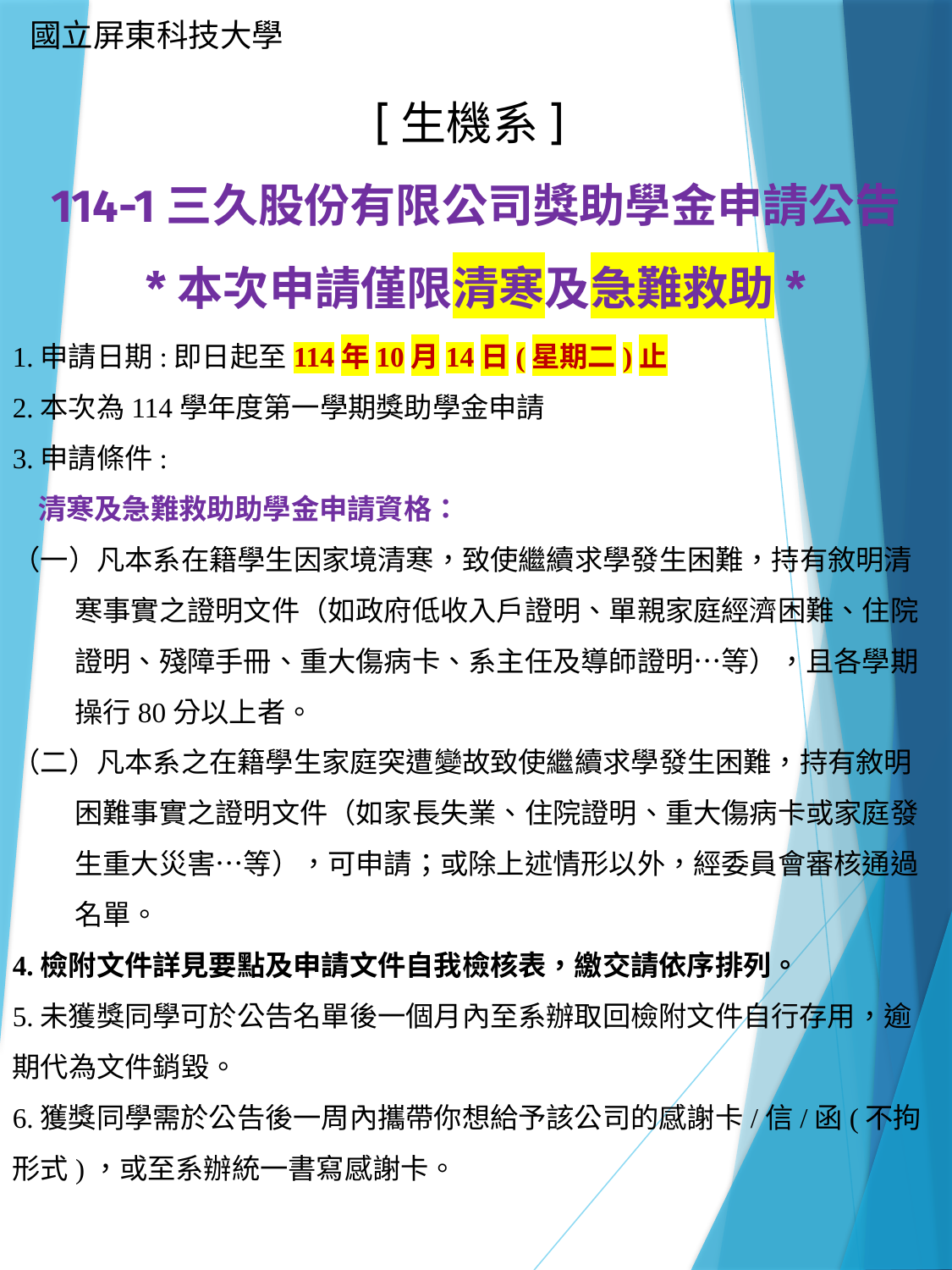

國立屏東科技大學
[生機系]
114-1三久股份有限公司獎助學金申請公告
*本次申請僅限清寒及急難救助*
1.申請日期:即日起至114年10月14日(星期二)止
2.本次為114學年度第一學期獎助學金申請
3.申請條件:
   清寒及急難救助助學金申請資格：
（一）凡本系在籍學生因家境清寒，致使繼續求學發生困難，持有敘明清寒事實之證明文件（如政府低收入戶證明、單親家庭經濟困難、住院證明、殘障手冊、重大傷病卡、系主任及導師證明…等），且各學期操行80分以上者。
（二）凡本系之在籍學生家庭突遭變故致使繼續求學發生困難，持有敘明  困難事實之證明文件（如家長失業、住院證明、重大傷病卡或家庭發生重大災害…等），可申請；或除上述情形以外，經委員會審核通過名單。
4.檢附文件詳見要點及申請文件自我檢核表，繳交請依序排列。
5.未獲獎同學可於公告名單後一個月內至系辦取回檢附文件自行存用，逾期代為文件銷毀。
6.獲獎同學需於公告後一周內攜帶你想給予該公司的感謝卡/信/函(不拘形式)，或至系辦統一書寫感謝卡。